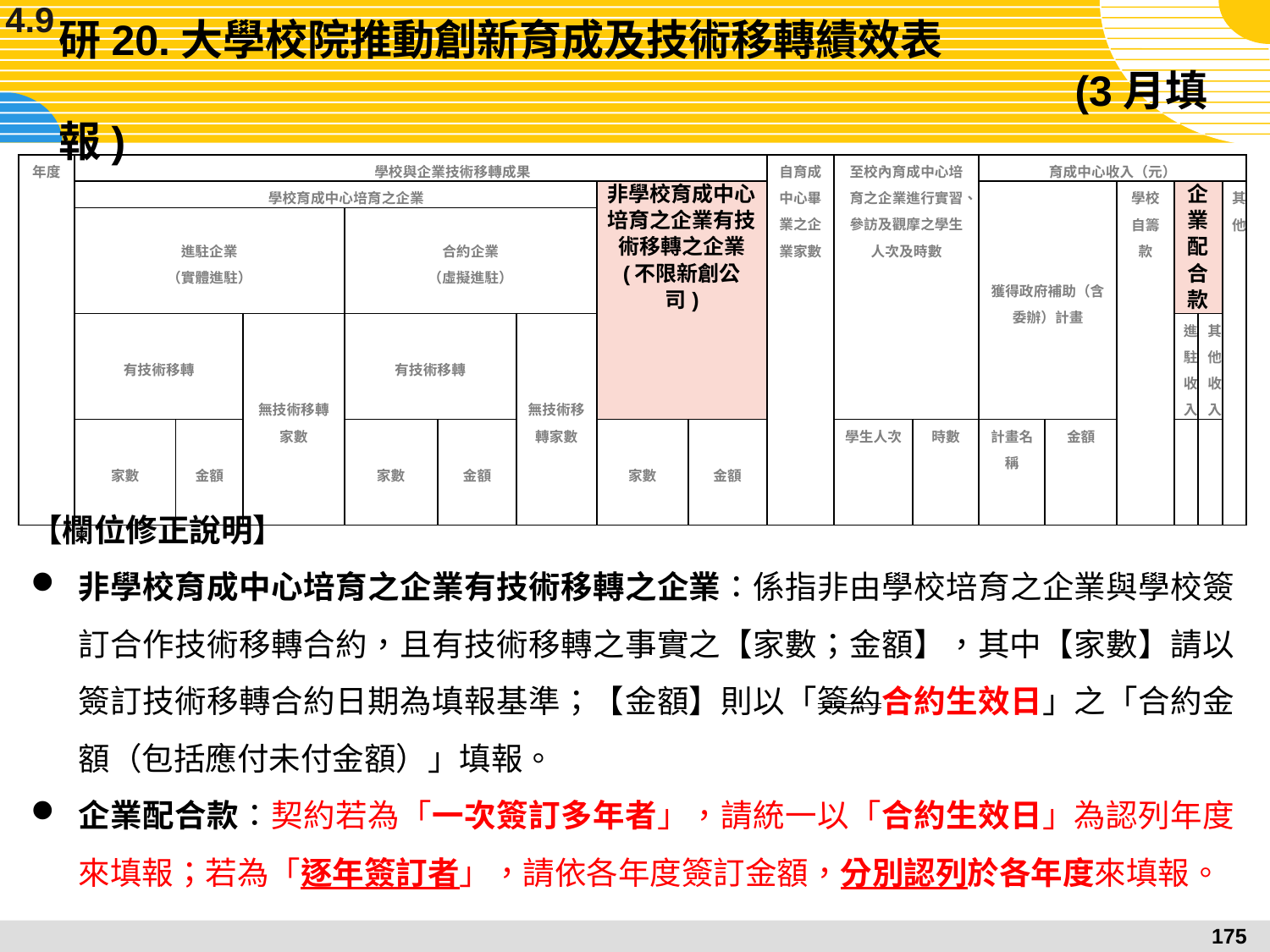

4.9
# 研20.大學校院推動創新育成及技術移轉績效表											(3月填報)
| 年度 | 學校與企業技術移轉成果 |  |  |  |  |  |  |  | 自育成中心畢業之企業家數 | 至校內育成中心培育之企業進行實習、參訪及觀摩之學生人次及時數 |  | 育成中心收入（元） |  |  |  |  |  |
| --- | --- | --- | --- | --- | --- | --- | --- | --- | --- | --- | --- | --- | --- | --- | --- | --- | --- |
|  | 學校育成中心培育之企業 |  |  |  |  |  | 非學校育成中心培育之企業有技術移轉之企業 (不限新創公司) |  |  |  |  | 獲得政府補助（含委辦）計畫 |  | 學校自籌款 | 企業配合款 |  | 其他 |
|  | 進駐企業 （實體進駐） |  |  | 合約企業 （虛擬進駐） |  |  |  |  |  |  |  |  |  |  |  |  |  |
|  | 有技術移轉 |  | 無技術移轉家數 | 有技術移轉 |  | 無技術移轉家數 |  |  |  |  |  |  |  |  | 進駐收入 | 其他收入 |  |
|  | 家數 | 金額 |  | 家數 | 金額 |  | 家數 | 金額 |  | 學生人次 | 時數 | 計畫名稱 | 金額 |  |  |  |  |
【欄位修正說明】
非學校育成中心培育之企業有技術移轉之企業：係指非由學校培育之企業與學校簽訂合作技術移轉合約，且有技術移轉之事實之【家數；金額】，其中【家數】請以簽訂技術移轉合約日期為填報基準；【金額】則以「簽約合約生效日」之「合約金額（包括應付未付金額）」填報。
企業配合款：契約若為「一次簽訂多年者」，請統一以「合約生效日」為認列年度來填報；若為「逐年簽訂者」，請依各年度簽訂金額，分別認列於各年度來填報。